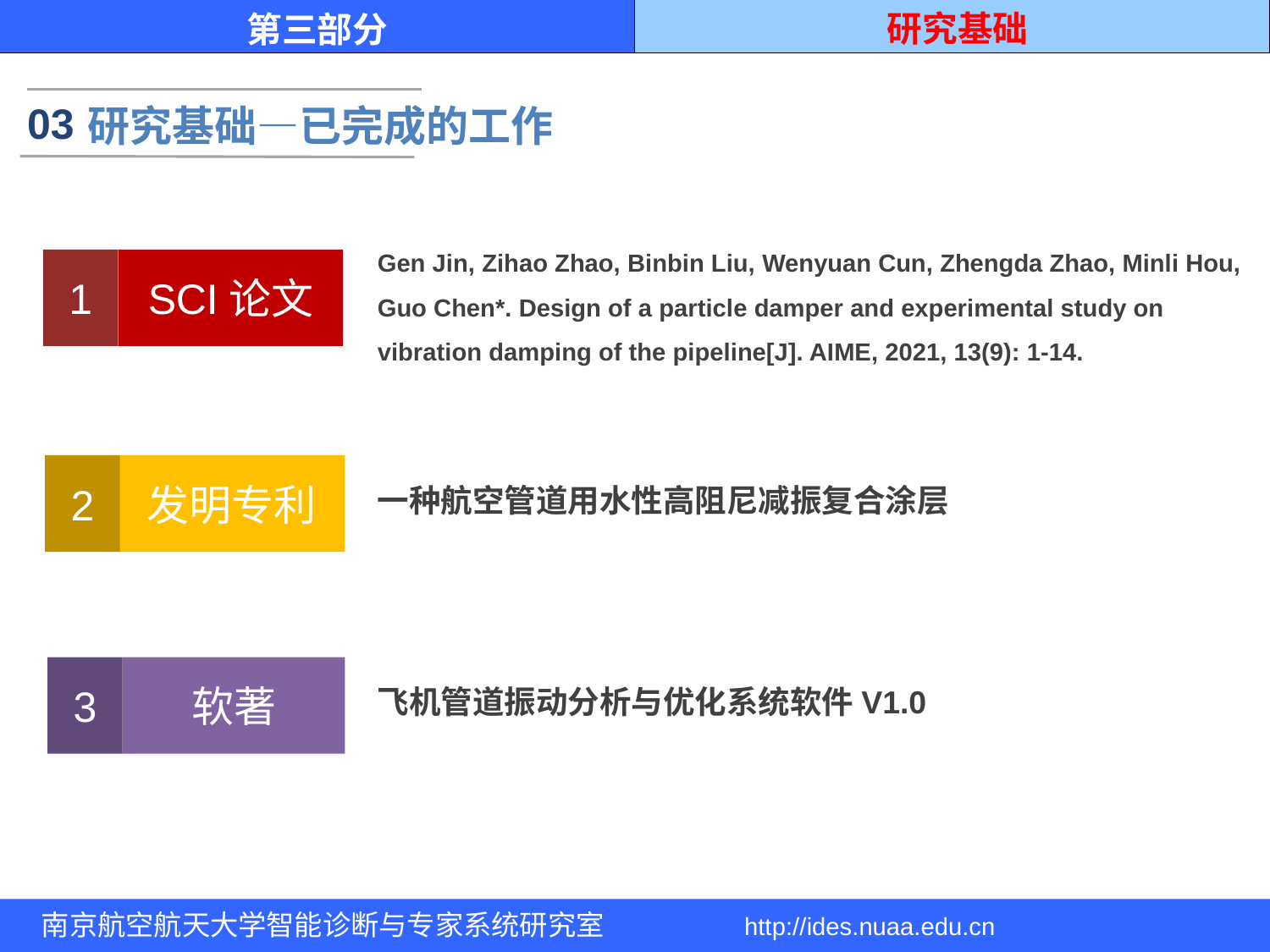

研究基础
第三部分
03
研究基础—已完成的工作
Gen Jin, Zihao Zhao, Binbin Liu, Wenyuan Cun, Zhengda Zhao, Minli Hou, Guo Chen*. Design of a particle damper and experimental study on vibration damping of the pipeline[J]. AIME, 2021, 13(9): 1-14.
1
SCI论文

2
发明专利
一种航空管道用水性高阻尼减振复合涂层
3
软著
飞机管道振动分析与优化系统软件V1.0
南京航空航天大学智能诊断与专家系统研究室                 http://ides.nuaa.edu.cn